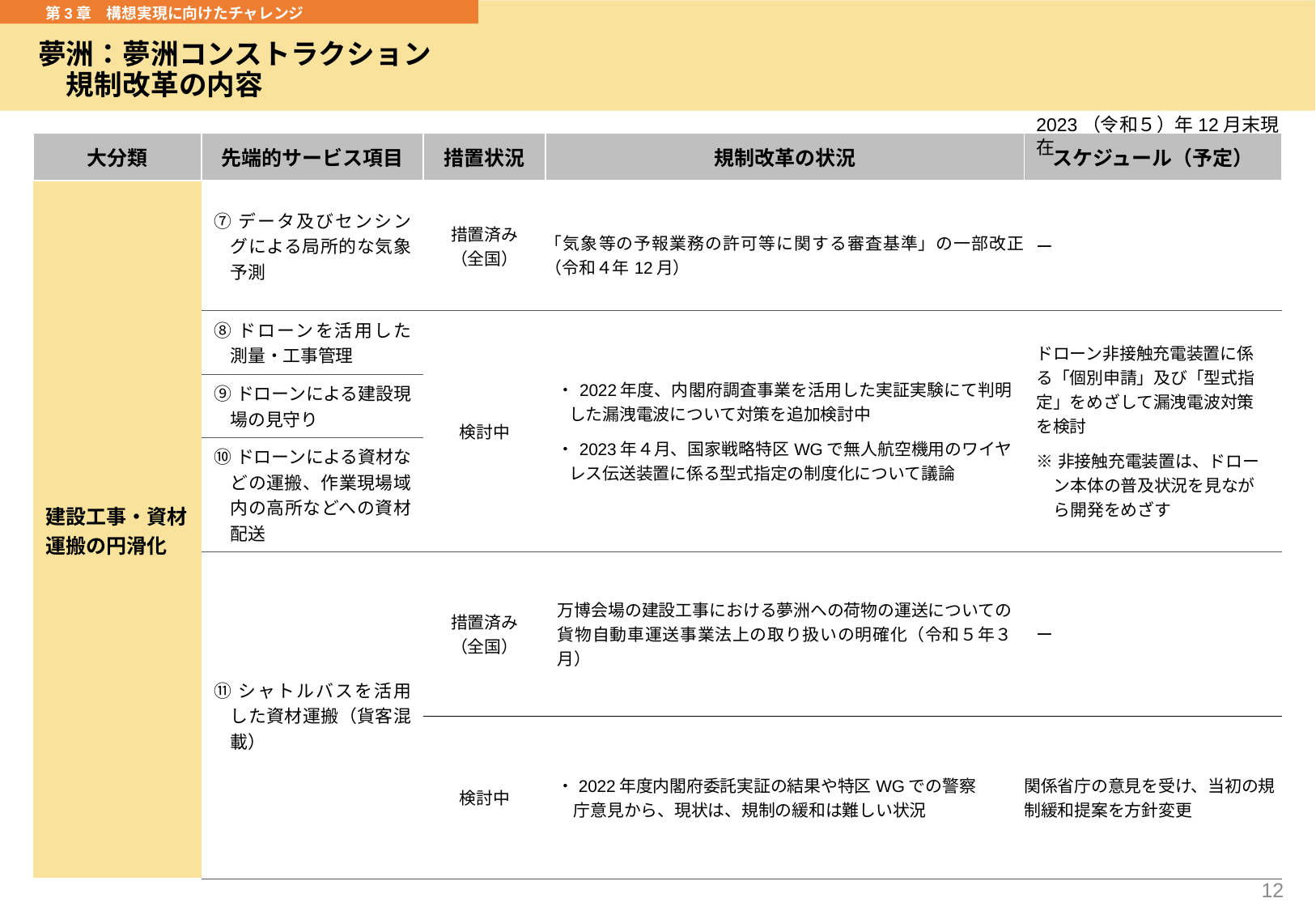

第3章　構想実現に向けたチャレンジ
# 夢洲：夢洲コンストラクション 　規制改革の内容
2023（令和５）年12月末現在
| 大分類 | 先端的サービス項目 | 措置状況 | 規制改革の状況 | スケジュール（予定） |
| --- | --- | --- | --- | --- |
| 建設工事・資材運搬の円滑化 | ⑦データ及びセンシングによる局所的な気象予測 | 措置済み （全国） | 「気象等の予報業務の許可等に関する審査基準」の一部改正（令和４年12月） | ー |
|  | ⑧ドローンを活用した測量・工事管理 | 検討中 | ・2022年度、内閣府調査事業を活用した実証実験にて判明した漏洩電波について対策を追加検討中 ・2023年４月、国家戦略特区WGで無人航空機用のワイヤレス伝送装置に係る型式指定の制度化について議論 | ドローン非接触充電装置に係る「個別申請」及び「型式指定」をめざして漏洩電波対策を検討 ※非接触充電装置は、ドローン本体の普及状況を見ながら開発をめざす |
|  | ⑨ドローンによる建設現場の見守り |  | ・非接触充電のポート設置にかかる規制緩和【電波法】 |  |
|  | ⑩ドローンによる資材などの運搬、作業現場域内の高所などへの資材配送 |  | ・非接触充電のポート設置にかかる規制緩和【電波法】 |  |
|  | ⑪シャトルバスを活用した資材運搬（貨客混載） | 措置済み （全国） | 万博会場の建設工事における夢洲への荷物の運送についての貨物自動車運送事業法上の取り扱いの明確化（令和５年３月） | ー |
|  |  | 検討中 | ・2022年度内閣府委託実証の結果や特区WGでの警察 　庁意見から、現状は、規制の緩和は難しい状況 | 関係省庁の意見を受け、当初の規制緩和提案を方針変更 |
12